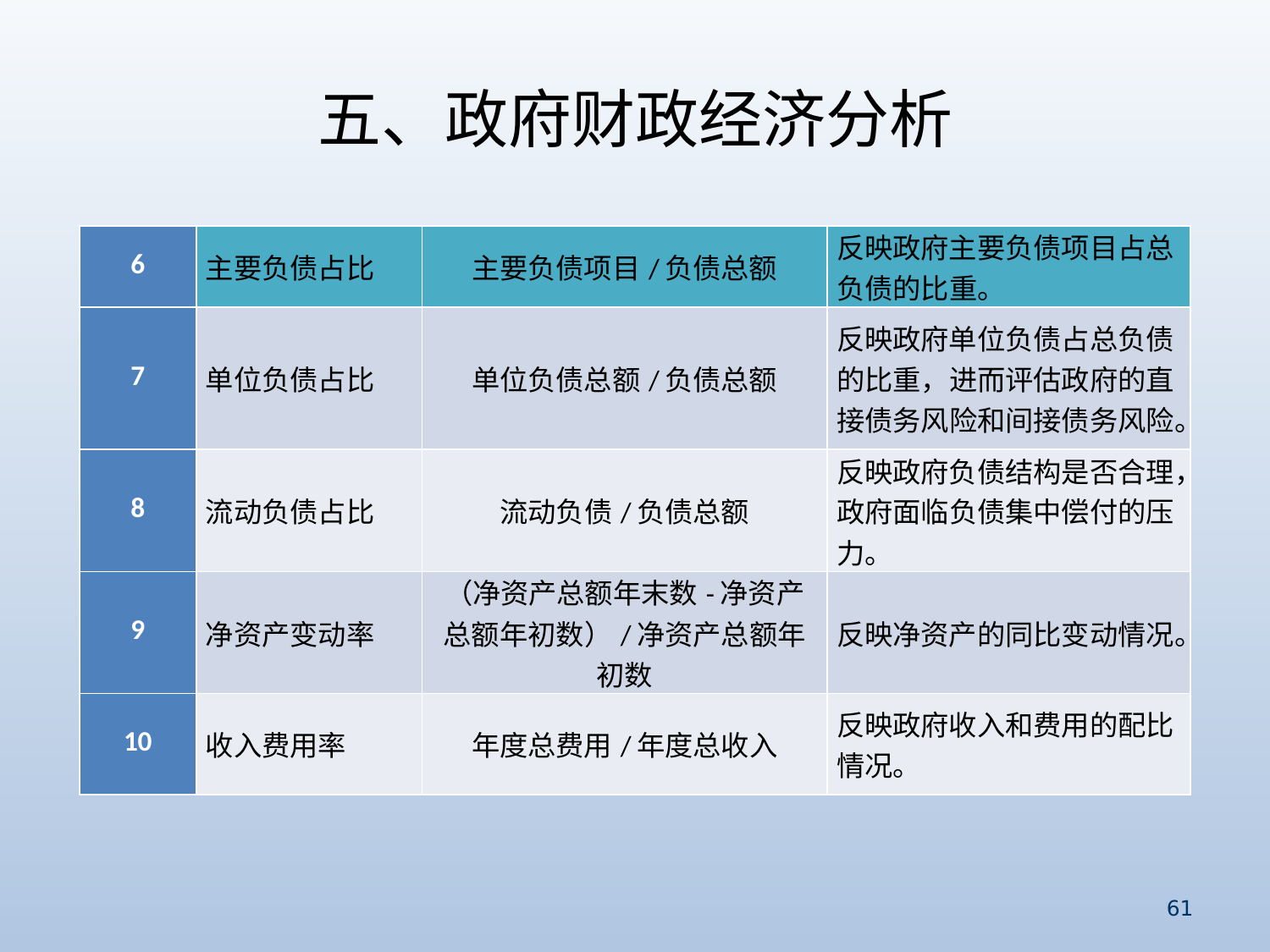

# 五、政府财政经济分析
| 6 | 主要负债占比 | 主要负债项目/负债总额 | 反映政府主要负债项目占总负债的比重。 |
| --- | --- | --- | --- |
| 7 | 单位负债占比 | 单位负债总额/负债总额 | 反映政府单位负债占总负债的比重，进而评估政府的直接债务风险和间接债务风险。 |
| 8 | 流动负债占比 | 流动负债/负债总额 | 反映政府负债结构是否合理，政府面临负债集中偿付的压力。 |
| 9 | 净资产变动率 | （净资产总额年末数-净资产总额年初数）/净资产总额年初数 | 反映净资产的同比变动情况。 |
| 10 | 收入费用率 | 年度总费用/年度总收入 | 反映政府收入和费用的配比情况。 |
61